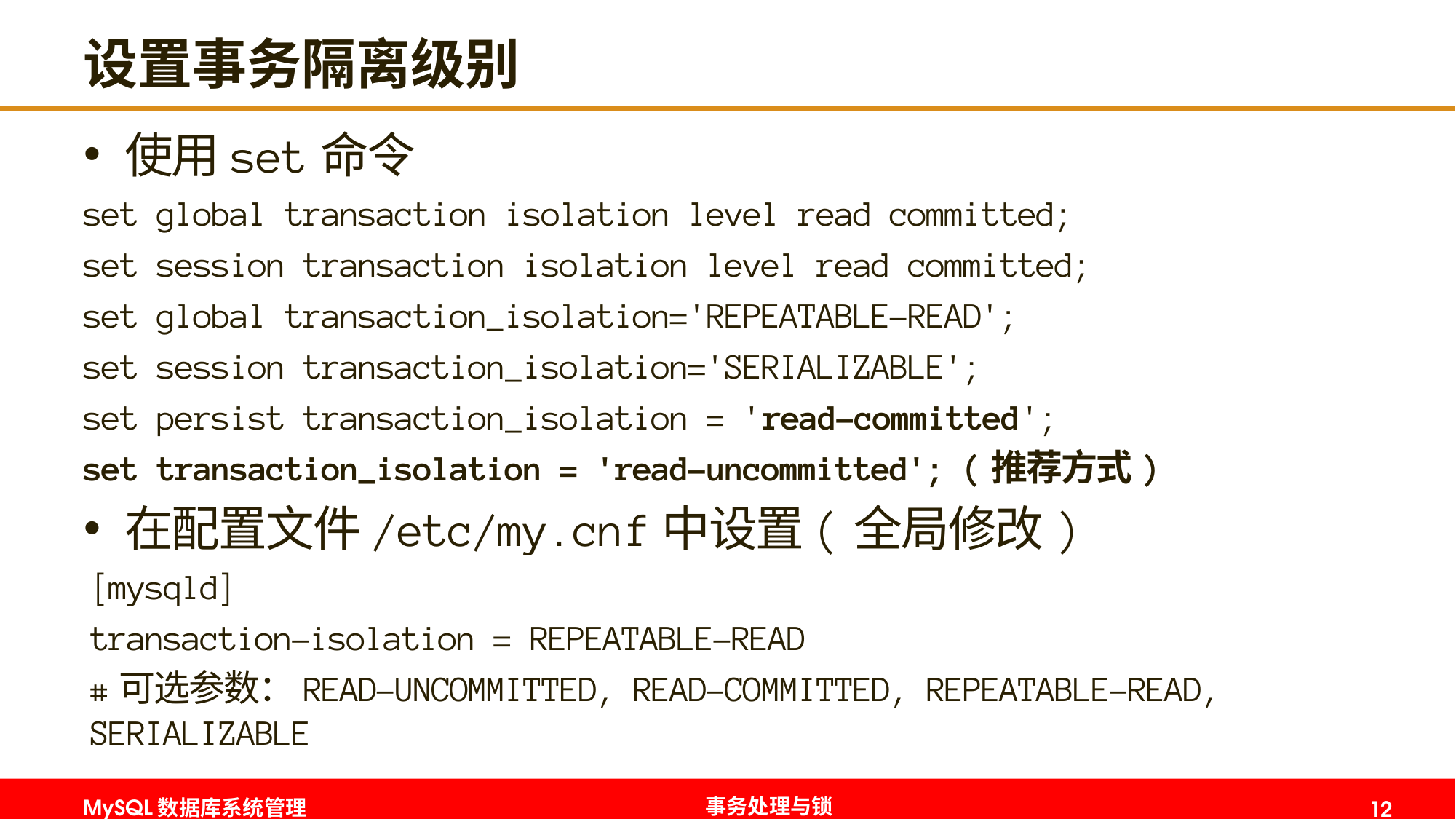

# 设置事务隔离级别
使用set命令
set global transaction isolation level read committed;
set session transaction isolation level read committed;
set global transaction_isolation='REPEATABLE-READ';
set session transaction_isolation='SERIALIZABLE';
set persist transaction_isolation = 'read-committed';
set transaction_isolation = 'read-uncommitted'; (推荐方式)
在配置文件/etc/my.cnf中设置(全局修改)
[mysqld]
transaction-isolation = REPEATABLE-READ
#可选参数：READ-UNCOMMITTED, READ-COMMITTED, REPEATABLE-READ, SERIALIZABLE